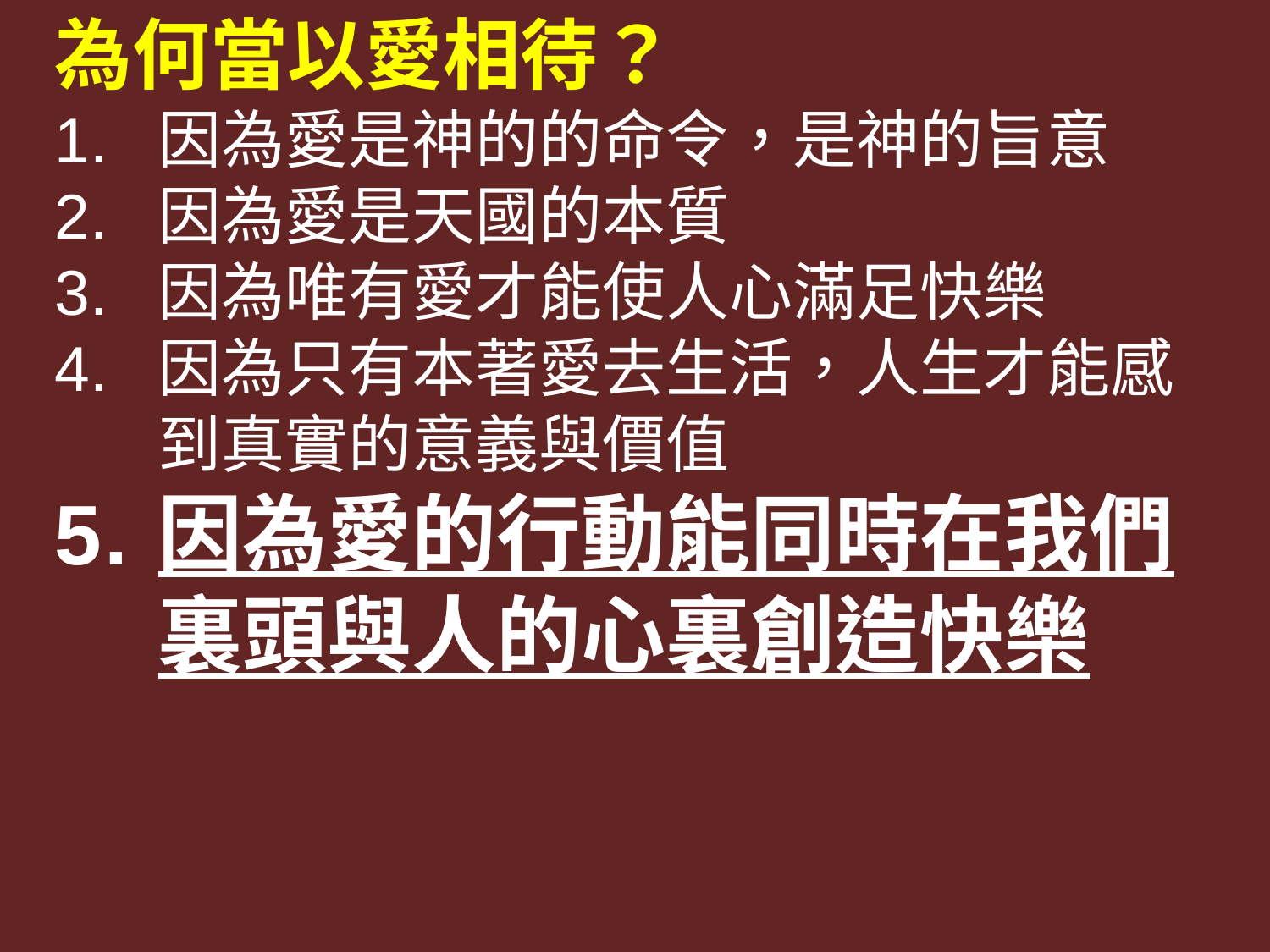

為何當以愛相待？
因為愛是神的的命令，是神的旨意
因為愛是天國的本質
因為唯有愛才能使人心滿足快樂
因為只有本著愛去生活，人生才能感到真實的意義與價值
因為愛的行動能同時在我們裏頭與人的心裏創造快樂